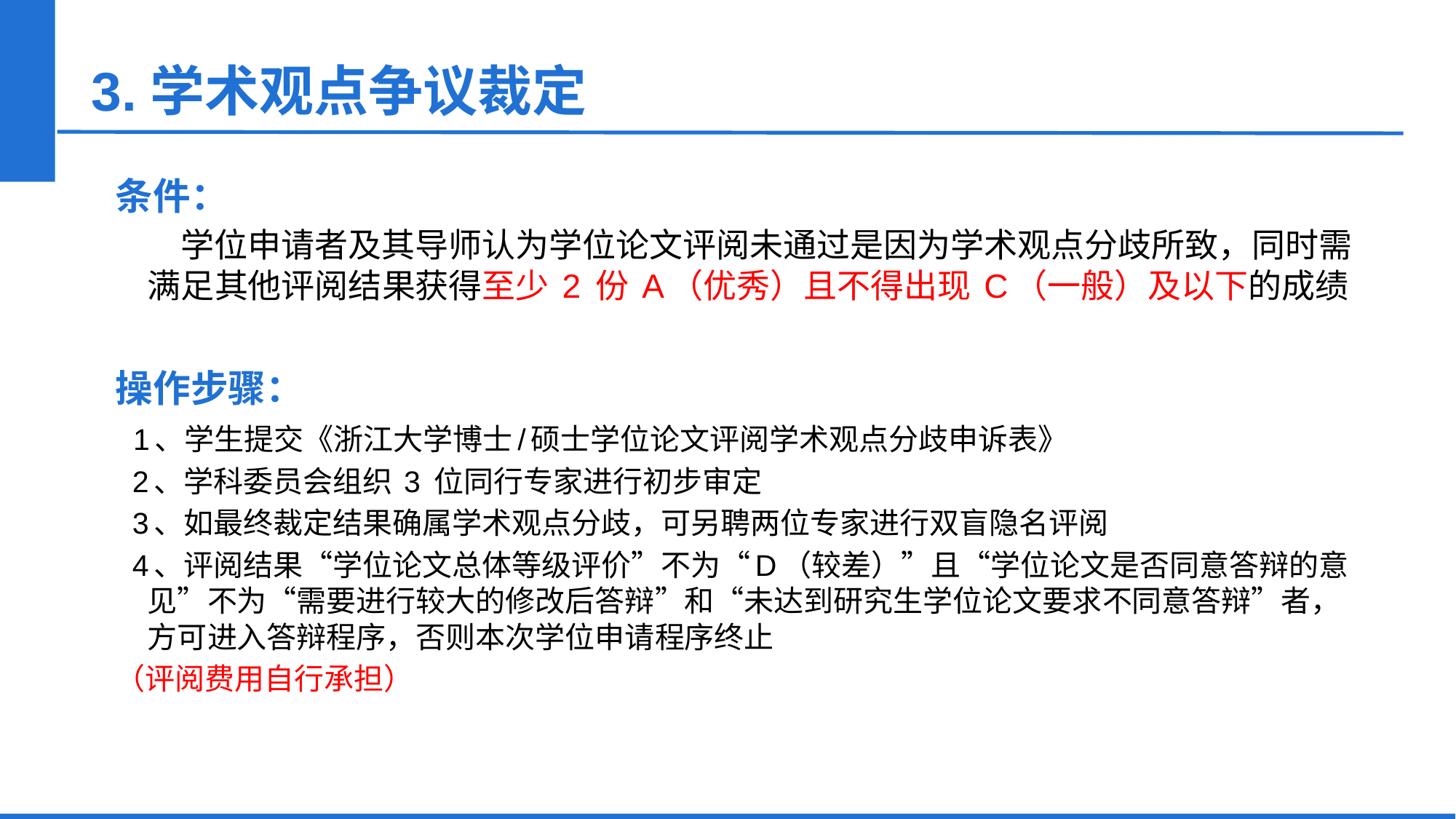

3.学术观点争议裁定
条件：
        学位申请者及其导师认为学位论文评阅未通过是因为学术观点分歧所致，同时需满足其他评阅结果获得至少 2 份 A（优秀）且不得出现 C（一般）及以下的成绩

操作步骤：
  1、学生提交《浙江大学博士/硕士学位论文评阅学术观点分歧申诉表》
  2、学科委员会组织 3 位同行专家进行初步审定
  3、如最终裁定结果确属学术观点分歧，可另聘两位专家进行双盲隐名评阅
  4、评阅结果“学位论文总体等级评价”不为“D（较差）”且“学位论文是否同意答辩的意见”不为“需要进行较大的修改后答辩”和“未达到研究生学位论文要求不同意答辩”者，方可进入答辩程序，否则本次学位申请程序终止
（评阅费用自行承担）